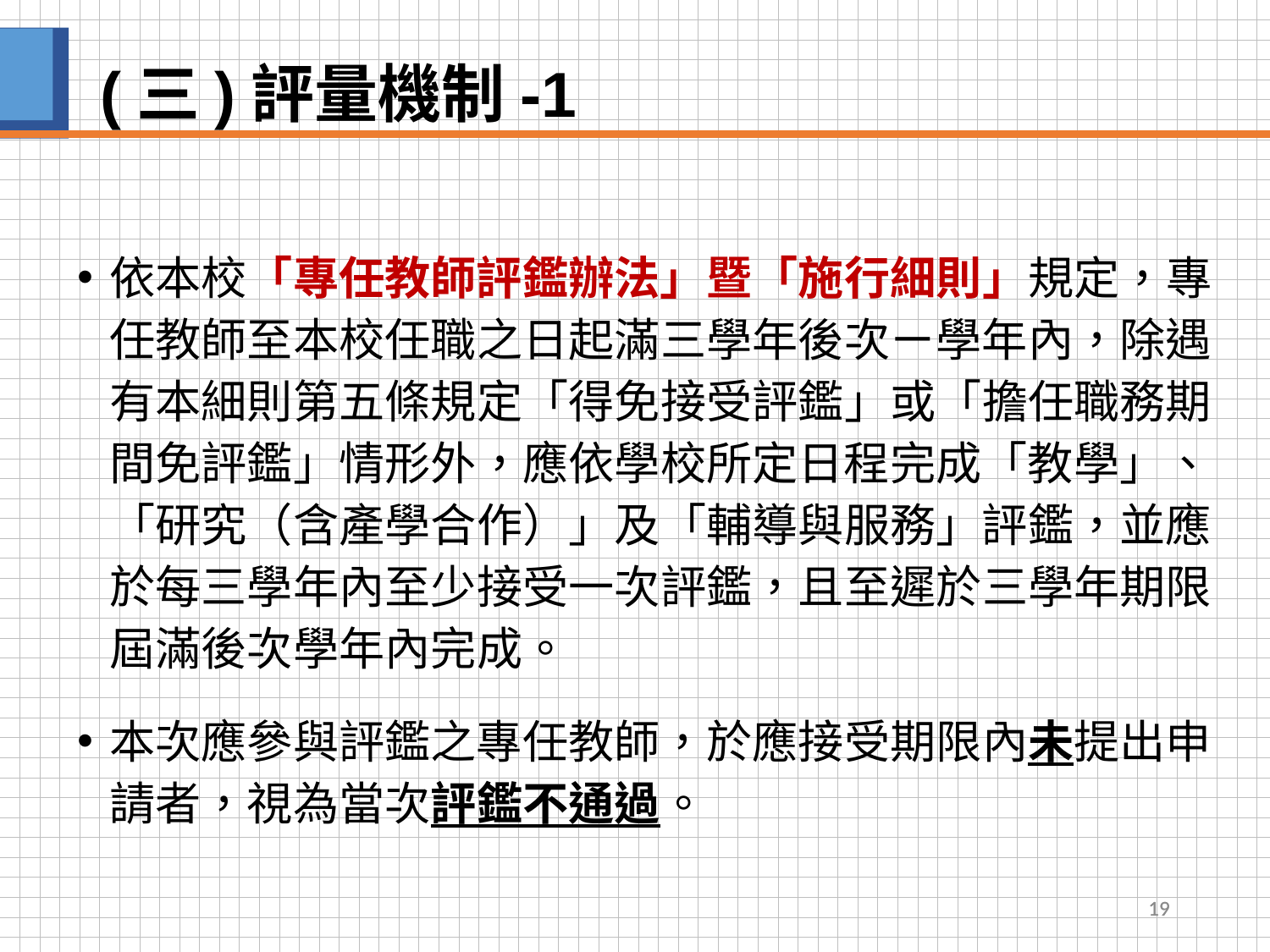

# (三)評量機制-1
依本校「專任教師評鑑辦法」暨「施行細則」規定，專任教師至本校任職之日起滿三學年後次ㄧ學年內，除遇有本細則第五條規定「得免接受評鑑」或「擔任職務期間免評鑑」情形外，應依學校所定日程完成「教學」、「研究（含產學合作）」及「輔導與服務」評鑑，並應於每三學年內至少接受一次評鑑，且至遲於三學年期限屆滿後次學年內完成。
本次應參與評鑑之專任教師，於應接受期限內未提出申請者，視為當次評鑑不通過。
19